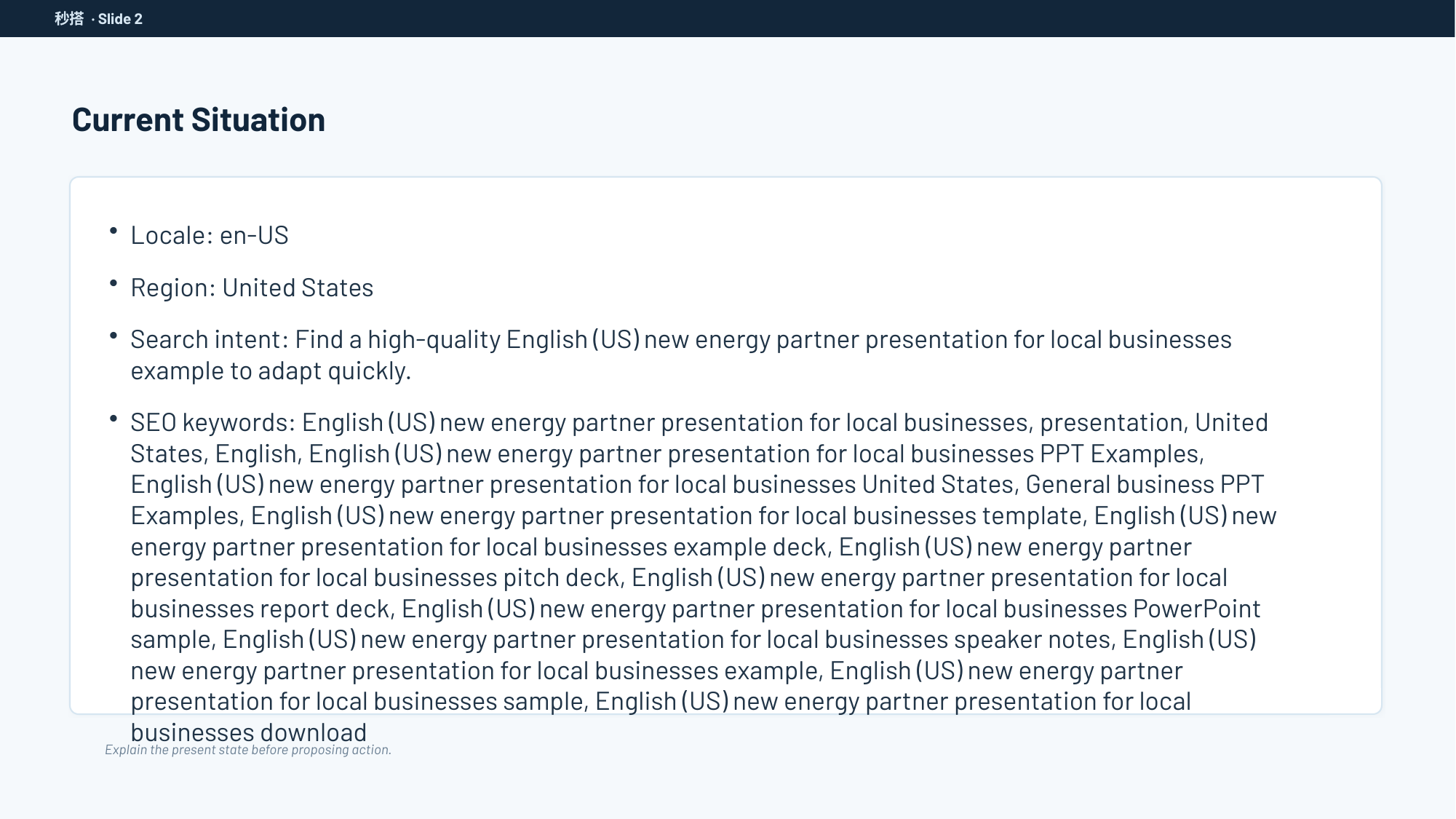

秒搭 · Slide 2
Current Situation

Locale: en-US
Region: United States
Search intent: Find a high-quality English (US) new energy partner presentation for local businesses example to adapt quickly.
SEO keywords: English (US) new energy partner presentation for local businesses, presentation, United States, English, English (US) new energy partner presentation for local businesses PPT Examples, English (US) new energy partner presentation for local businesses United States, General business PPT Examples, English (US) new energy partner presentation for local businesses template, English (US) new energy partner presentation for local businesses example deck, English (US) new energy partner presentation for local businesses pitch deck, English (US) new energy partner presentation for local businesses report deck, English (US) new energy partner presentation for local businesses PowerPoint sample, English (US) new energy partner presentation for local businesses speaker notes, English (US) new energy partner presentation for local businesses example, English (US) new energy partner presentation for local businesses sample, English (US) new energy partner presentation for local businesses download
Explain the present state before proposing action.